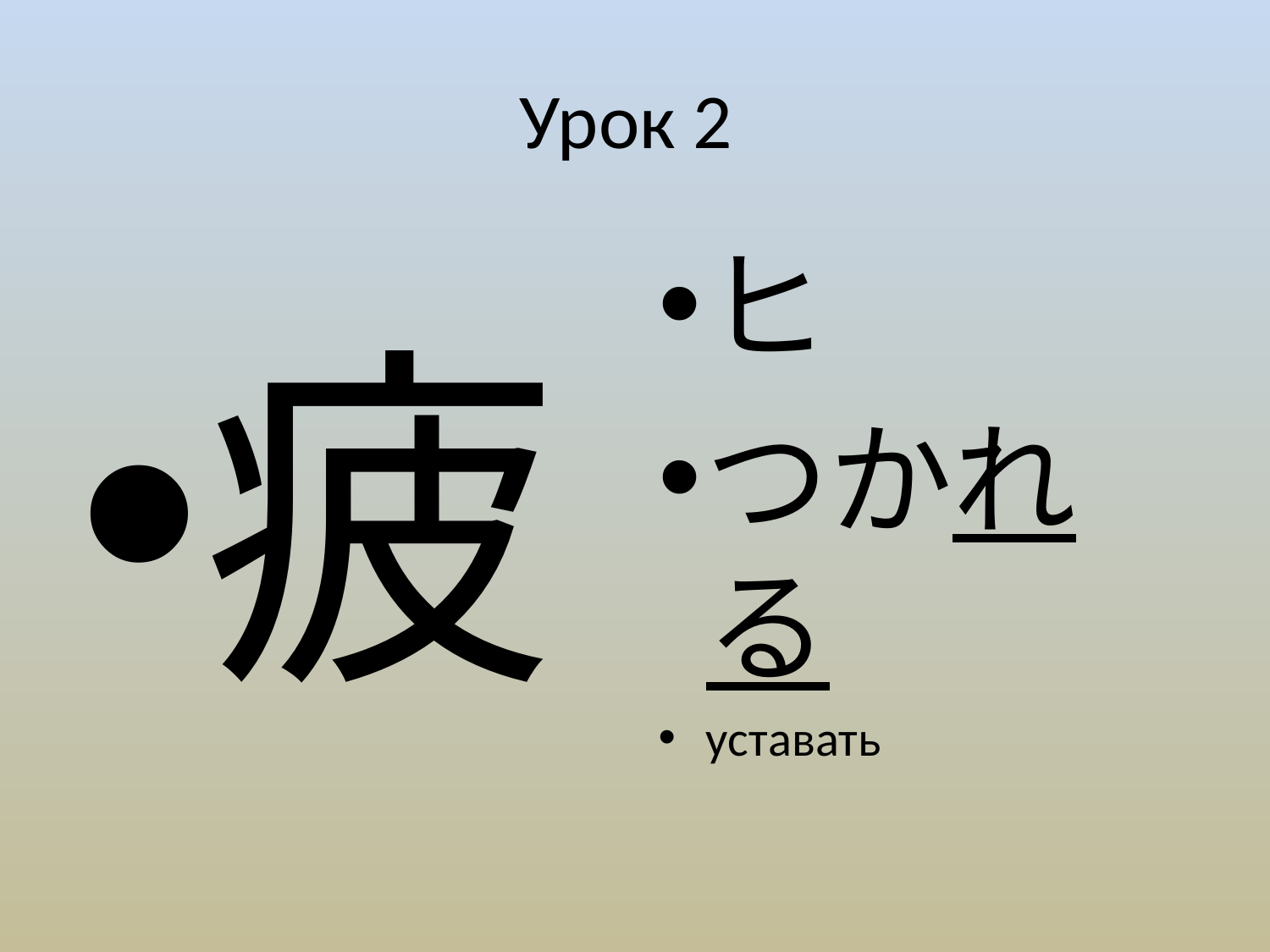

# Урок 2
疲

ヒ
つかれる
уставать